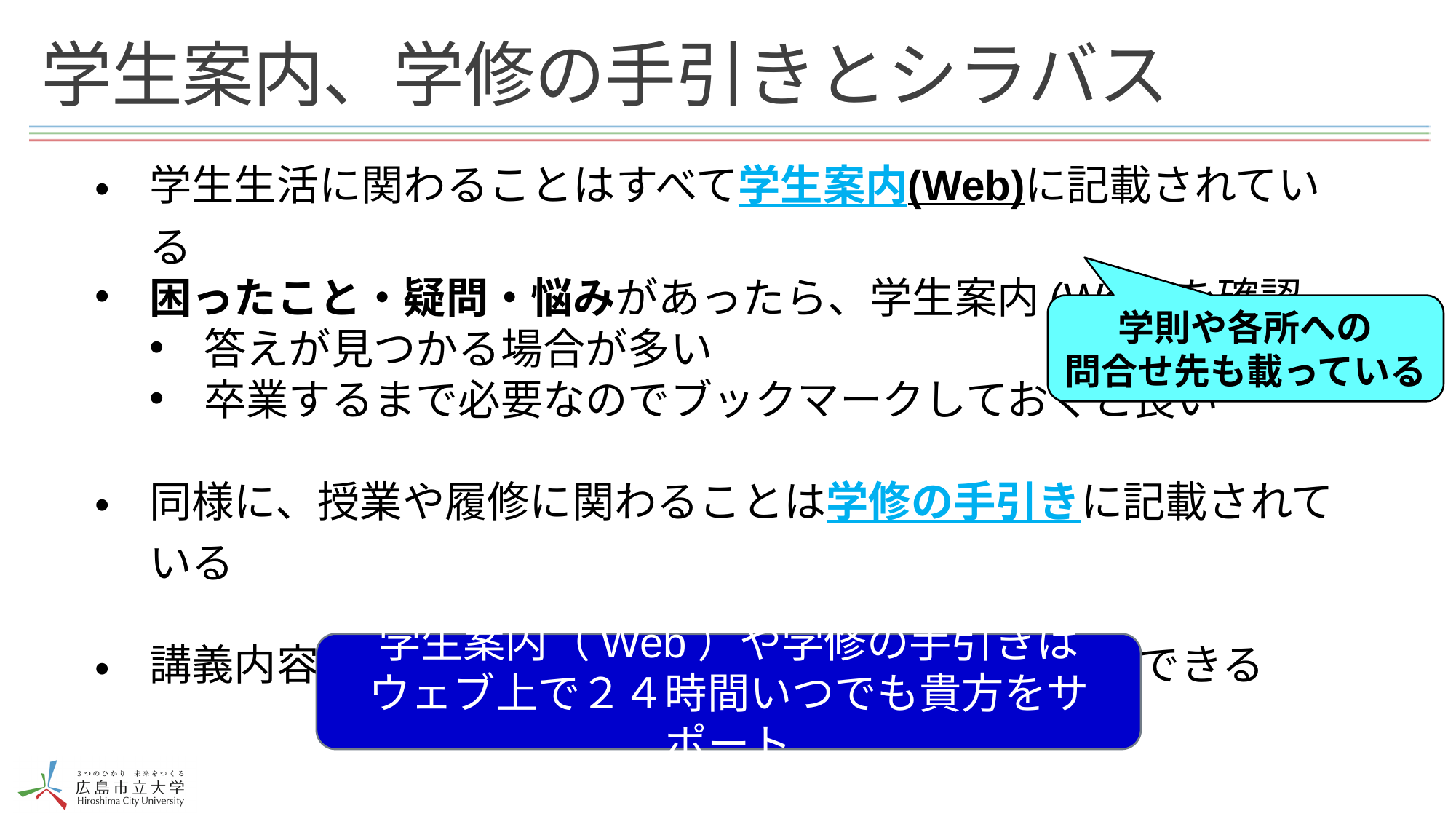

# 学生案内、学修の手引きとシラバス
学生生活に関わることはすべて学生案内(Web)に記載されている
困ったこと・疑問・悩みがあったら、学生案内(Web)を確認
答えが見つかる場合が多い
卒業するまで必要なのでブックマークしておくと良い

同様に、授業や履修に関わることは学修の手引きに記載されている

講義内容はWeb掲載のシラバス（授業概要）で確認できる
学則や各所への
問合せ先も載っている
学生案内（Web）や学修の手引きは
ウェブ上で２４時間いつでも貴方をサポート